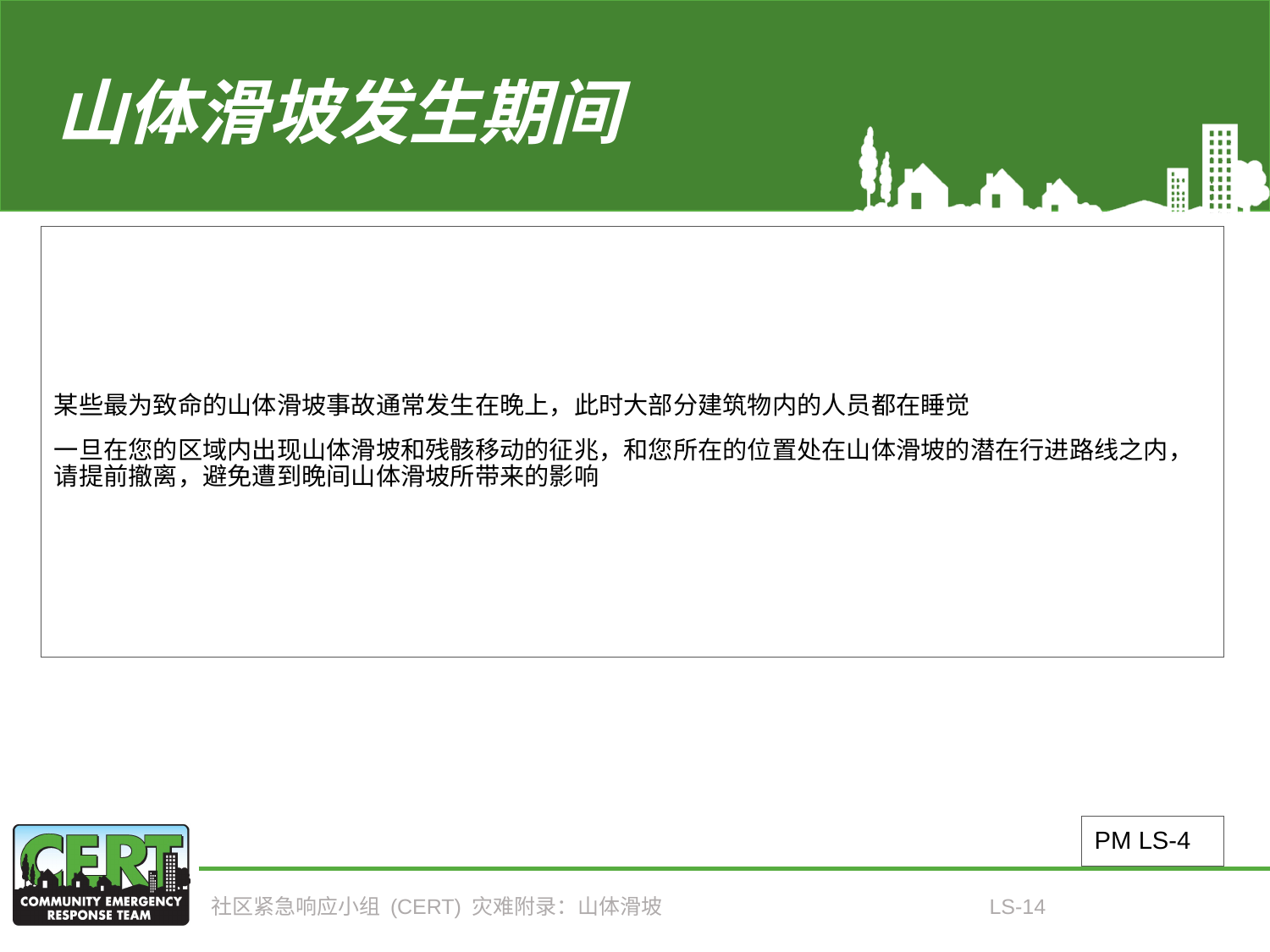

# 山体滑坡发生期间
某些最为致命的山体滑坡事故通常发生在晚上，此时大部分建筑物内的人员都在睡觉
一旦在您的区域内出现山体滑坡和残骸移动的征兆，和您所在的位置处在山体滑坡的潜在行进路线之内，请提前撤离，避免遭到晚间山体滑坡所带来的影响
PM LS-4
社区紧急响应小组 (CERT) 灾难附录：山体滑坡
LS-14